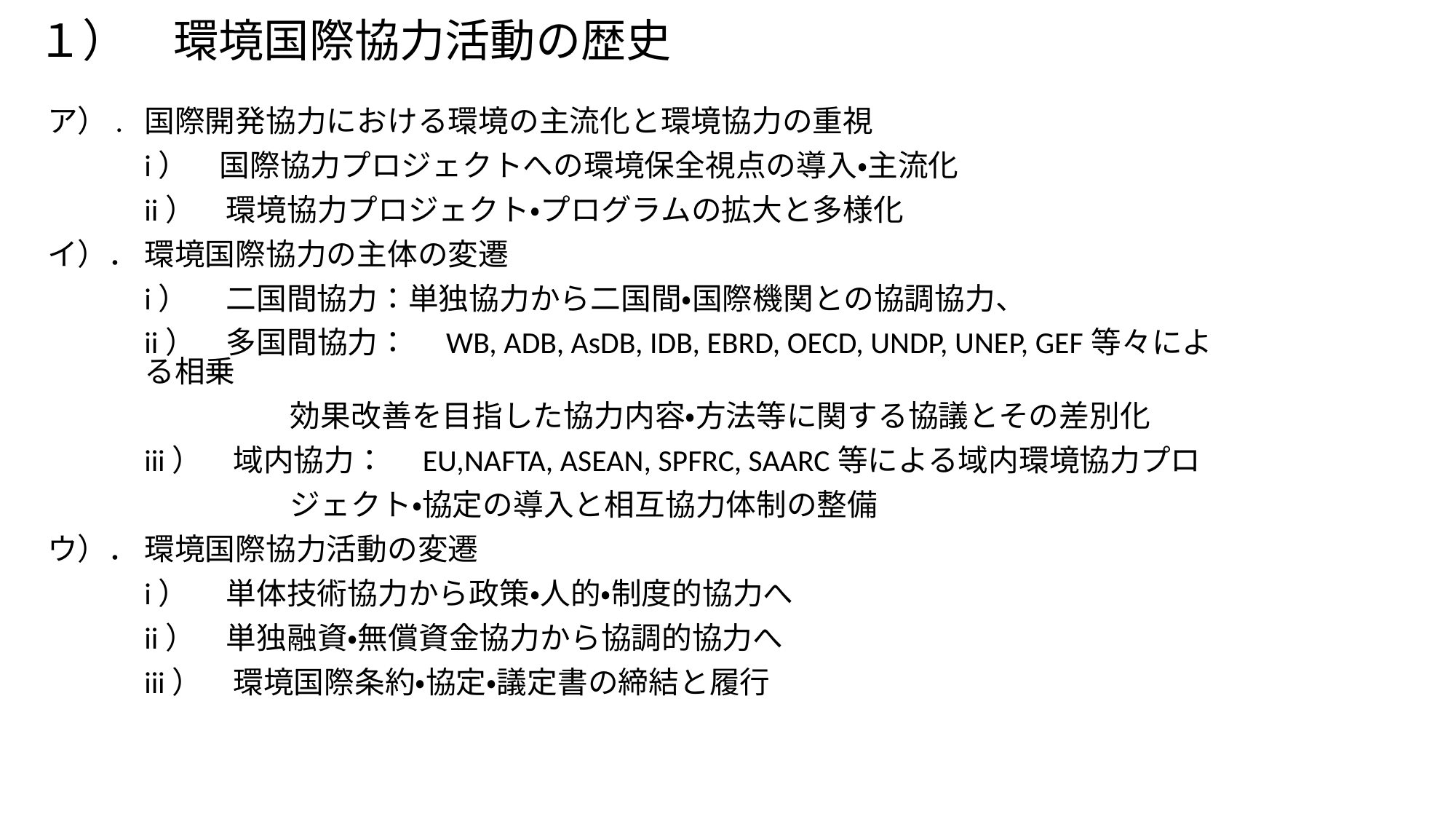

# １）　環境国際協力活動の歴史
ア）.	国際開発協力における環境の主流化と環境協力の重視
	i）　国際協力プロジェクトへの環境保全視点の導入・主流化
	ii）　環境協力プロジェクト・プログラムの拡大と多様化
イ）．	環境国際協力の主体の変遷
	i）　 二国間協力：単独協力から二国間・国際機関との協調協力、
	ii）　多国間協力：　WB, ADB, AsDB, IDB, EBRD, OECD, UNDP, UNEP, GEF等々による相乗
　　　　　　　　効果改善を目指した協力内容・方法等に関する協議とその差別化
	iii）　域内協力：　EU,NAFTA, ASEAN, SPFRC, SAARC等による域内環境協力プロ
　　　　　　　　ジェクト・協定の導入と相互協力体制の整備
ウ）．	環境国際協力活動の変遷
　　	i）　 単体技術協力から政策・人的・制度的協力へ
	ii）　単独融資・無償資金協力から協調的協力へ
	iii）　環境国際条約・協定・議定書の締結と履行